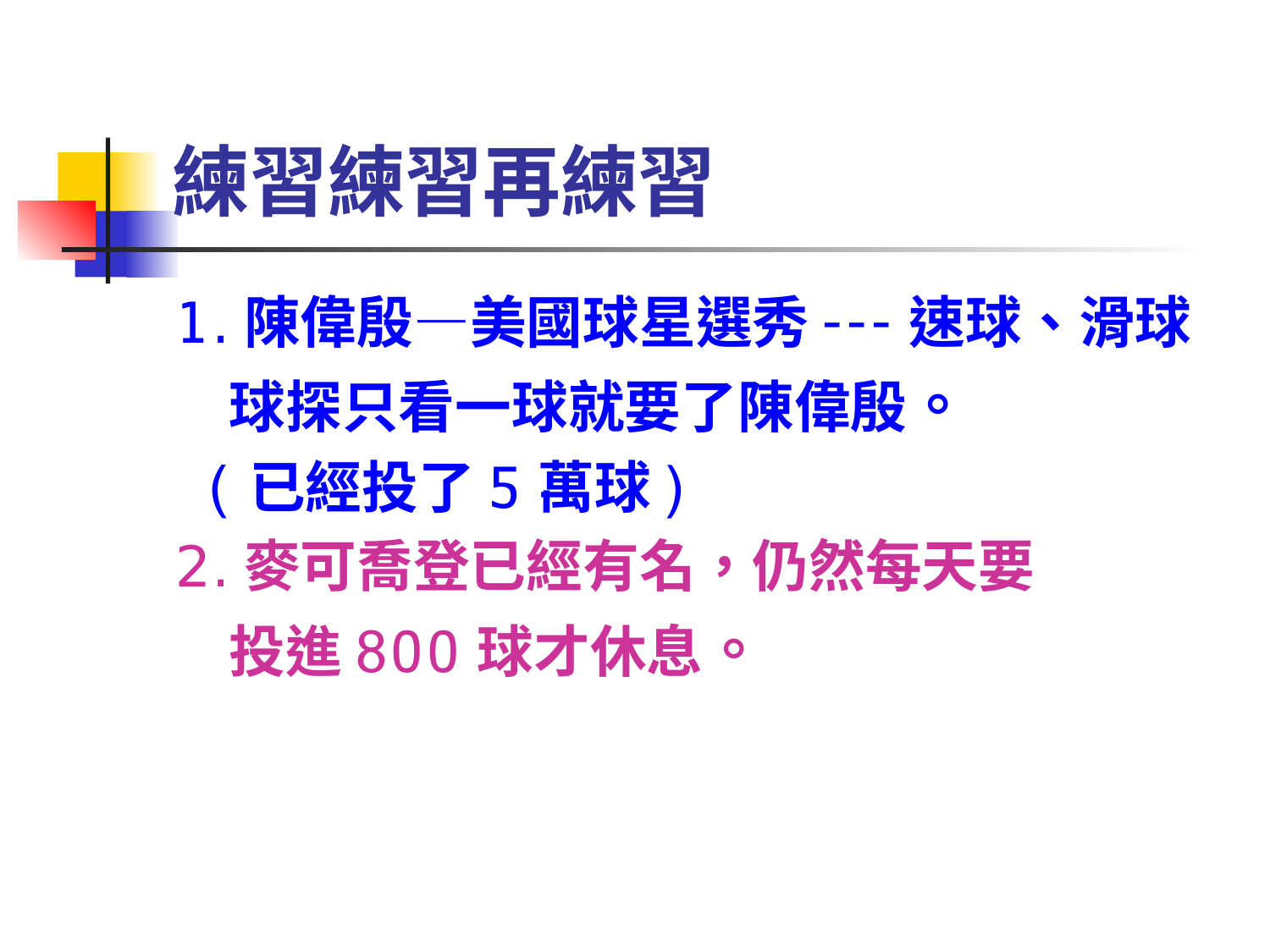

# 練習練習再練習
1.陳偉殷—美國球星選秀---速球、滑球
   球探只看一球就要了陳偉殷。
  (已經投了5萬球)
2.麥可喬登已經有名，仍然每天要
   投進800球才休息。